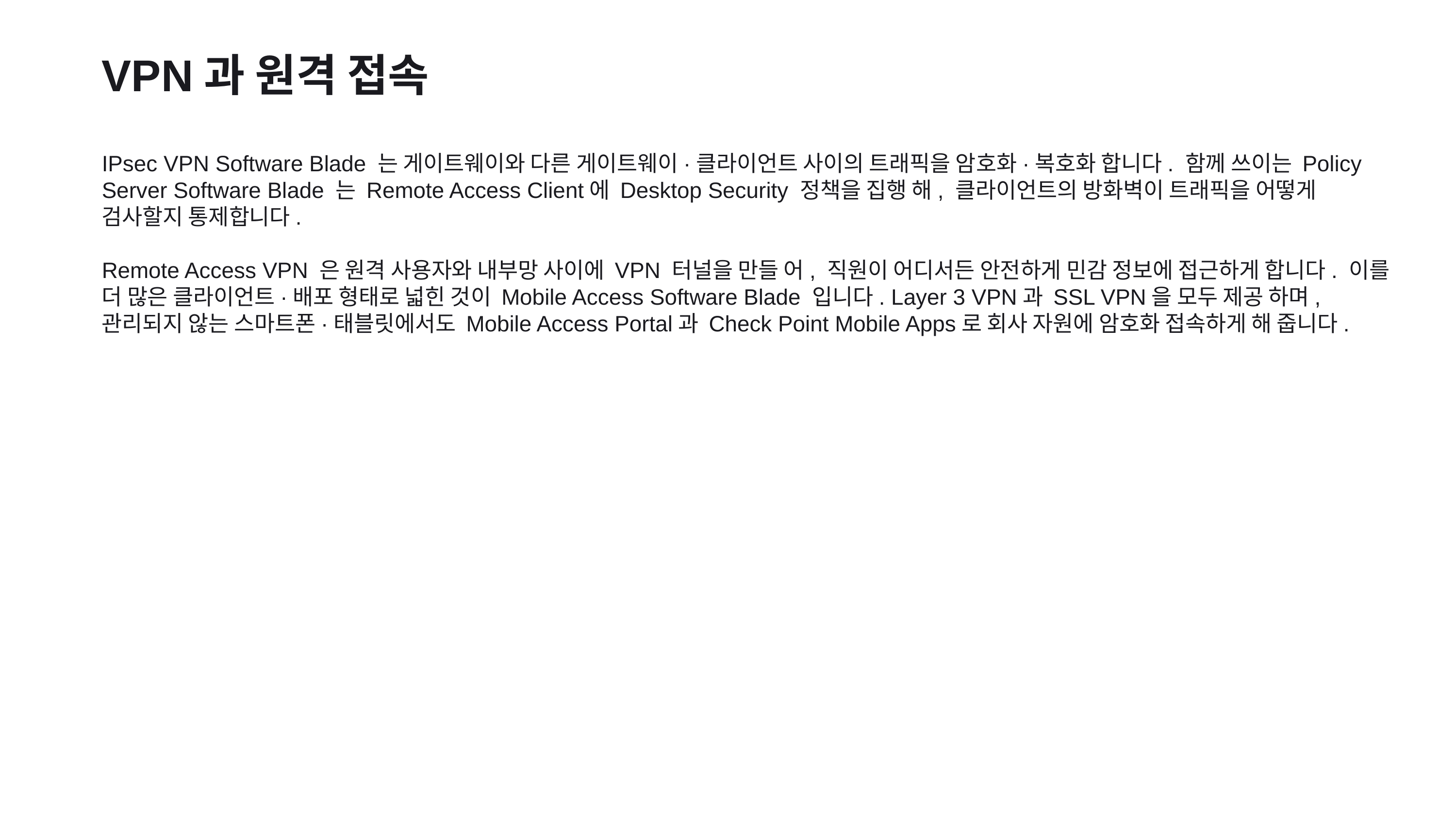

VPN과 원격 접속
IPsec VPN Software Blade 는 게이트웨이와 다른 게이트웨이·클라이언트 사이의 트래픽을 암호화·복호화 합니다. 함께 쓰이는 Policy Server Software Blade 는 Remote Access Client에 Desktop Security 정책을 집행 해, 클라이언트의 방화벽이 트래픽을 어떻게 검사할지 통제합니다.

Remote Access VPN 은 원격 사용자와 내부망 사이에 VPN 터널을 만들 어, 직원이 어디서든 안전하게 민감 정보에 접근하게 합니다. 이를 더 많은 클라이언트·배포 형태로 넓힌 것이 Mobile Access Software Blade 입니다. Layer 3 VPN과 SSL VPN을 모두 제공 하며, 관리되지 않는 스마트폰·태블릿에서도 Mobile Access Portal과 Check Point Mobile Apps로 회사 자원에 암호화 접속하게 해 줍니다.